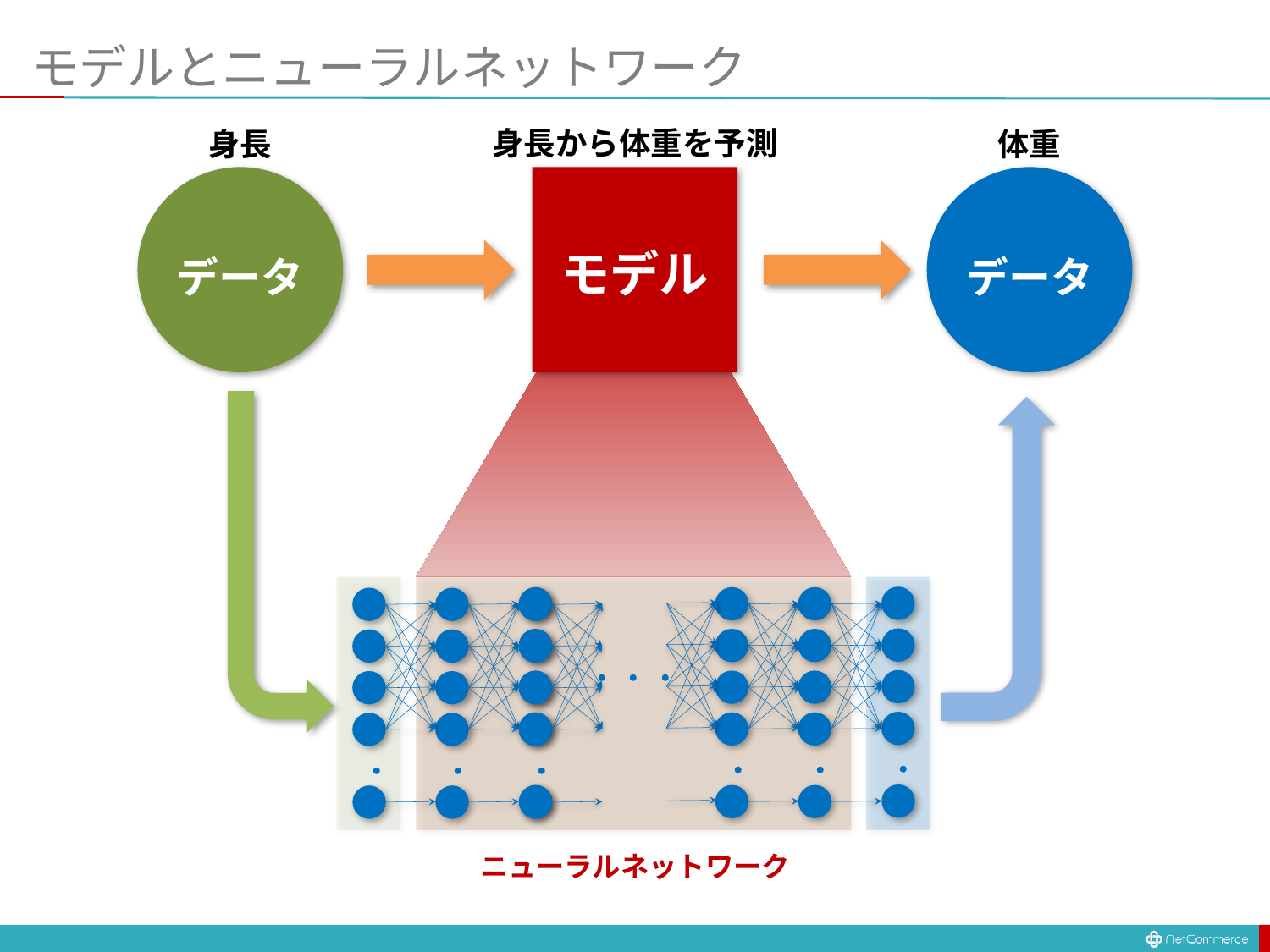

# モデルとニューラルネットワーク
身長から体重を予測
身長
体重

モデル

データ
データ

・・・

・
・
・
・
・
・

ニューラルネットワーク